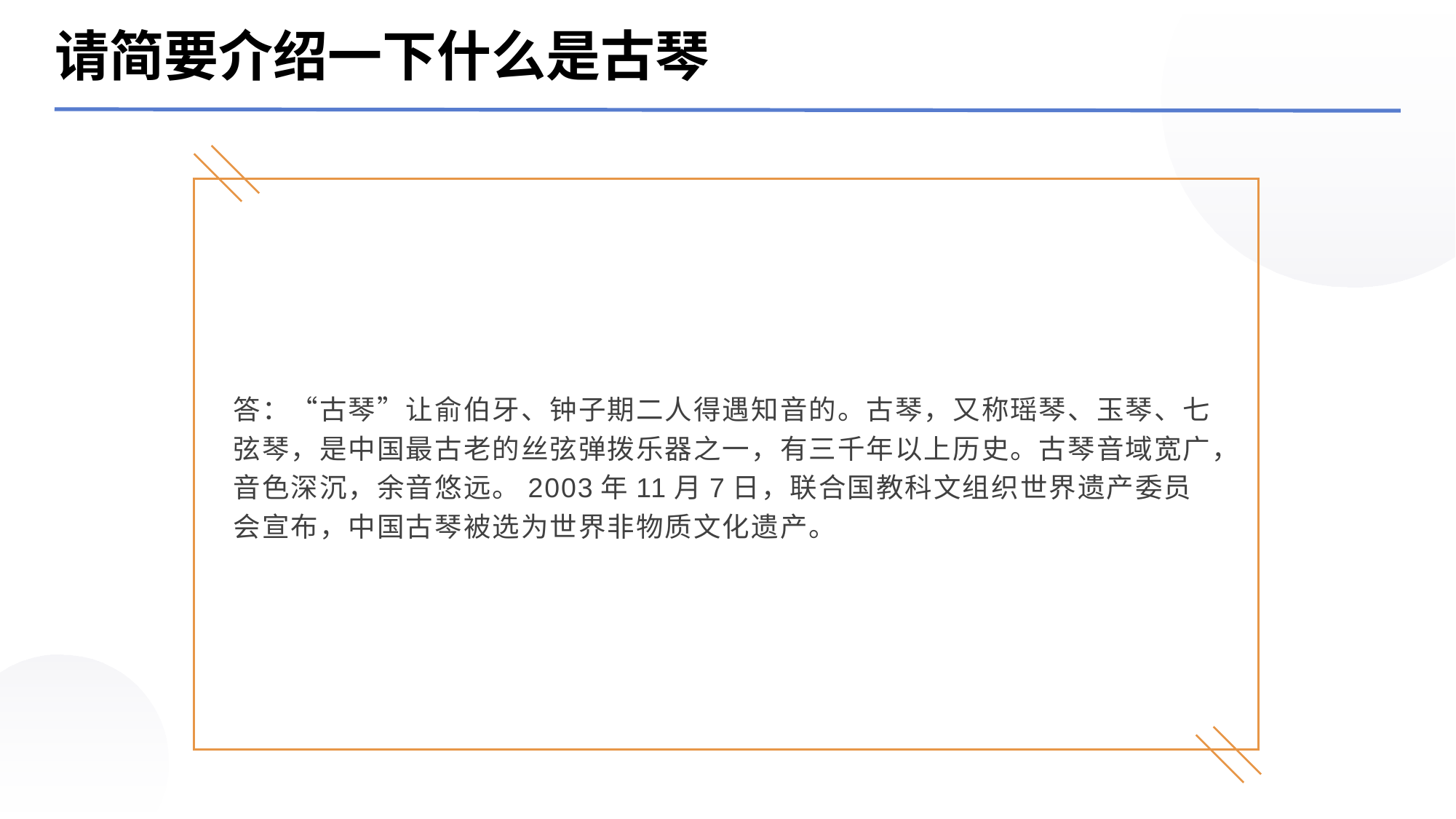

请简要介绍一下什么是古琴

答：“古琴”让俞伯牙、钟子期二人得遇知音的。古琴，又称瑶琴、玉琴、七弦琴，是中国最古老的丝弦弹拨乐器之一，有三千年以上历史。古琴音域宽广，音色深沉，余音悠远。2003年11月7日，联合国教科文组织世界遗产委员会宣布，中国古琴被选为世界非物质文化遗产。